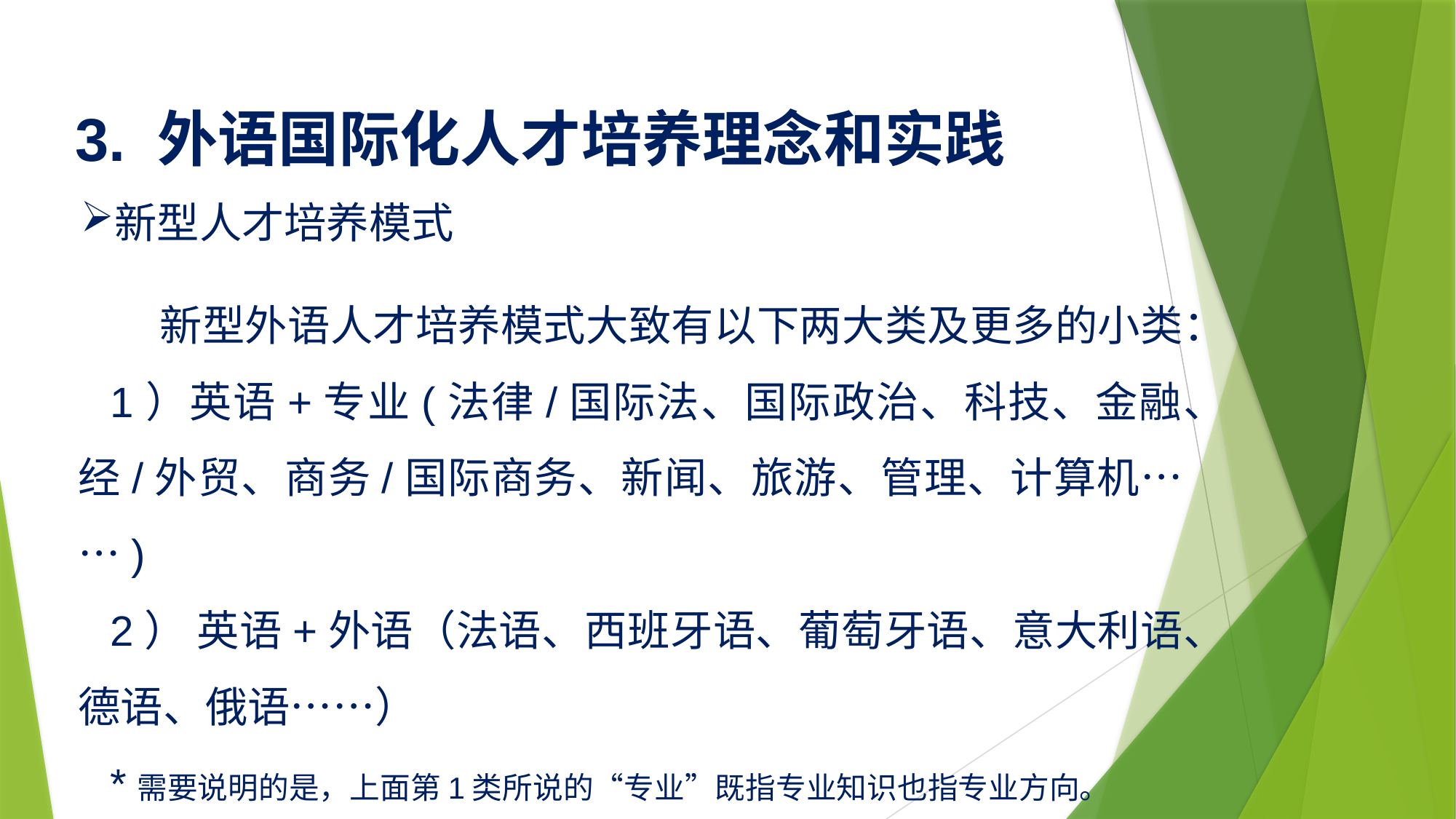

3. 外语国际化人才培养理念和实践
新型人才培养模式
    新型外语人才培养模式大致有以下两大类及更多的小类：
1）英语+专业(法律/国际法、国际政治、科技、金融、经/外贸、商务/国际商务、新闻、旅游、管理、计算机……)
2） 英语+外语（法语、西班牙语、葡萄牙语、意大利语、德语、俄语……）
*需要说明的是，上面第1类所说的“专业”既指专业知识也指专业方向。